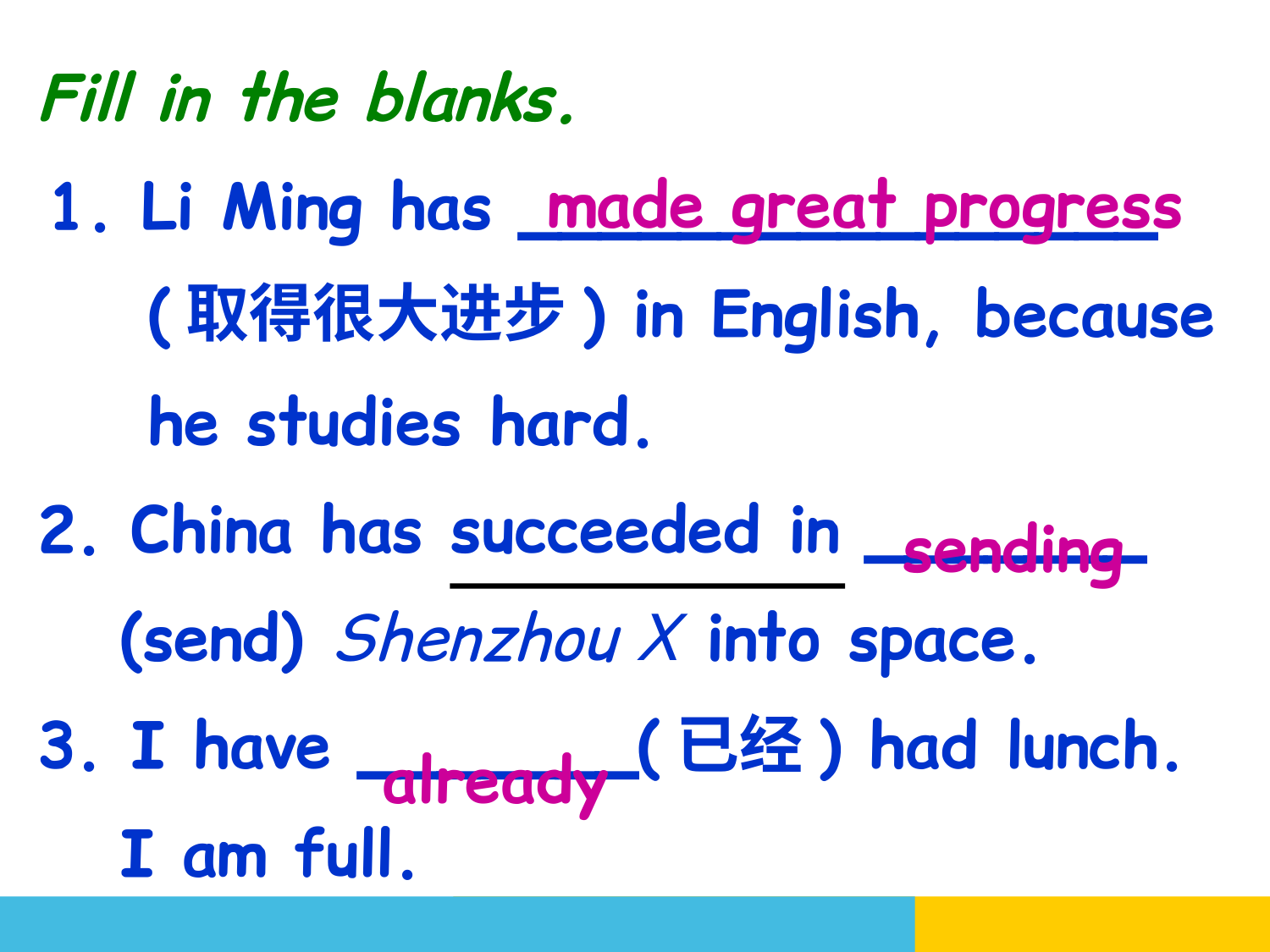

Fill in the blanks.
 1. Li Ming has ________________
    (取得很大进步) in English, because
    he studies hard.
2. China has succeeded in _______
   (send) Shenzhou Ⅹ into space.
3. I have _______(已经) had lunch.
   I am full.
made great progress
sending

already